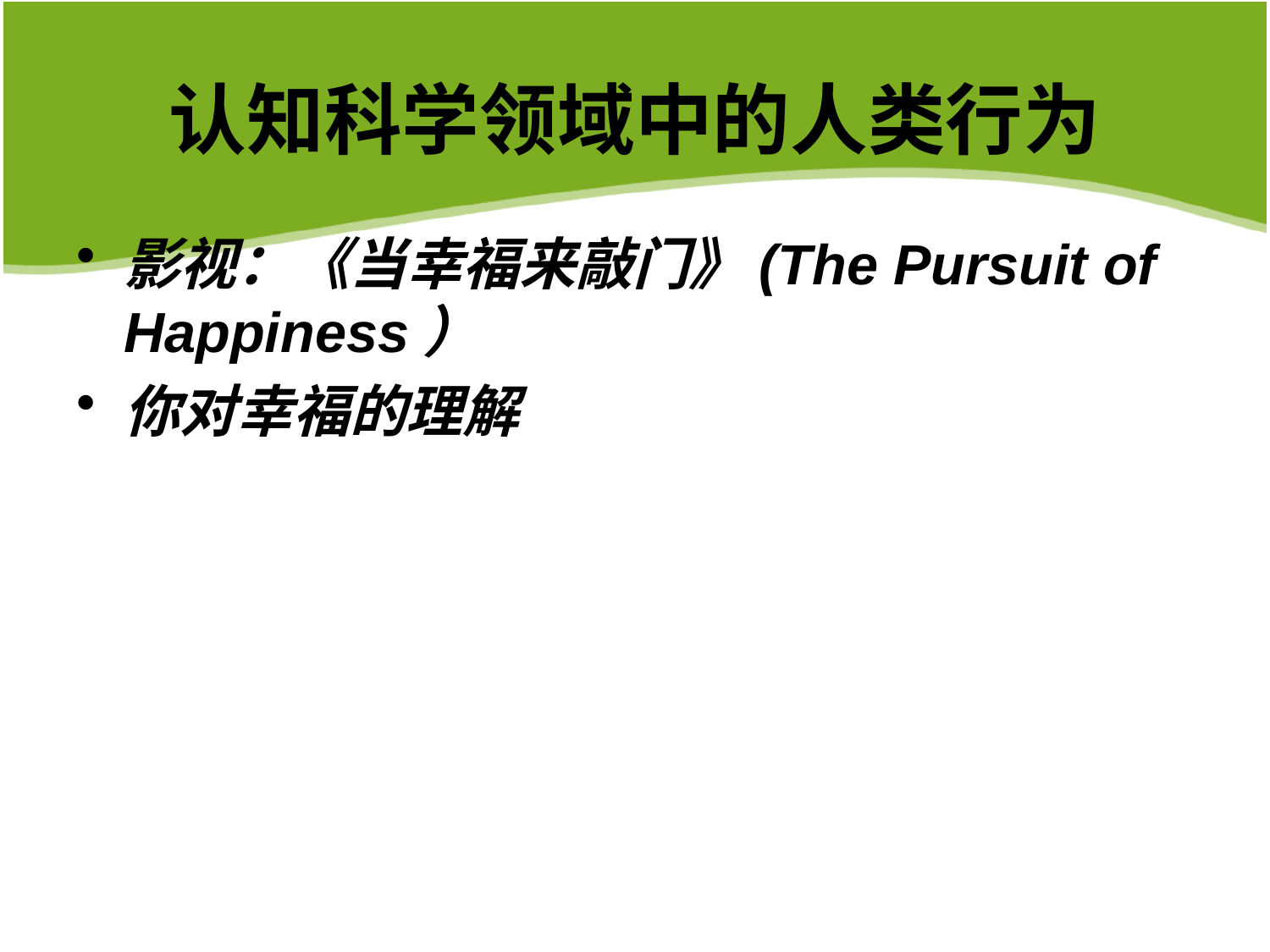

# 认知科学领域中的人类行为
影视：《当幸福来敲门》(The Pursuit of Happiness）
你对幸福的理解